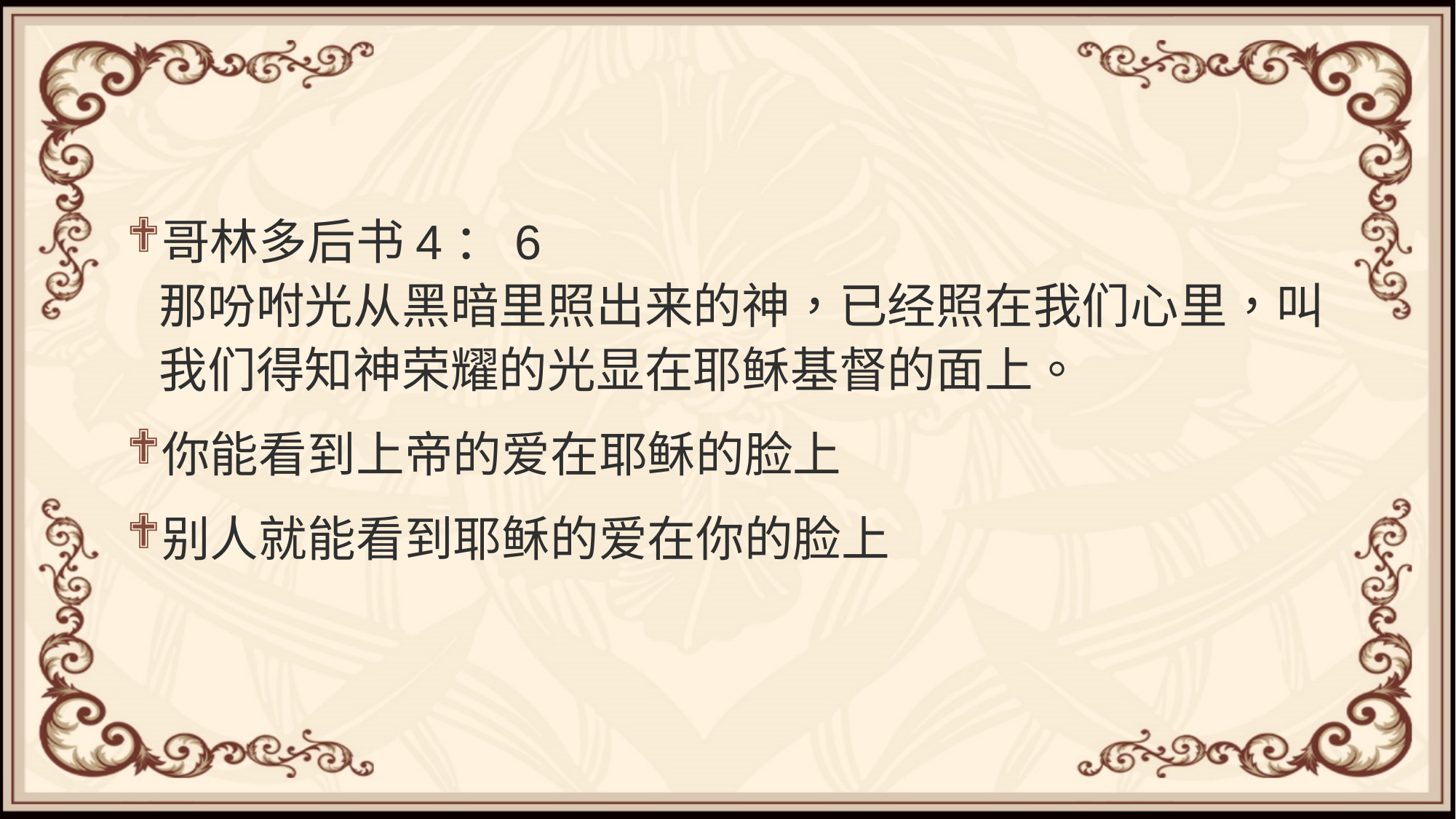

#
哥林多后书4：6
那吩咐光从黑暗里照出来的神，已经照在我们心里，叫我们得知神荣耀的光显在耶稣基督的面上。
你能看到上帝的爱在耶稣的脸上
别人就能看到耶稣的爱在你的脸上